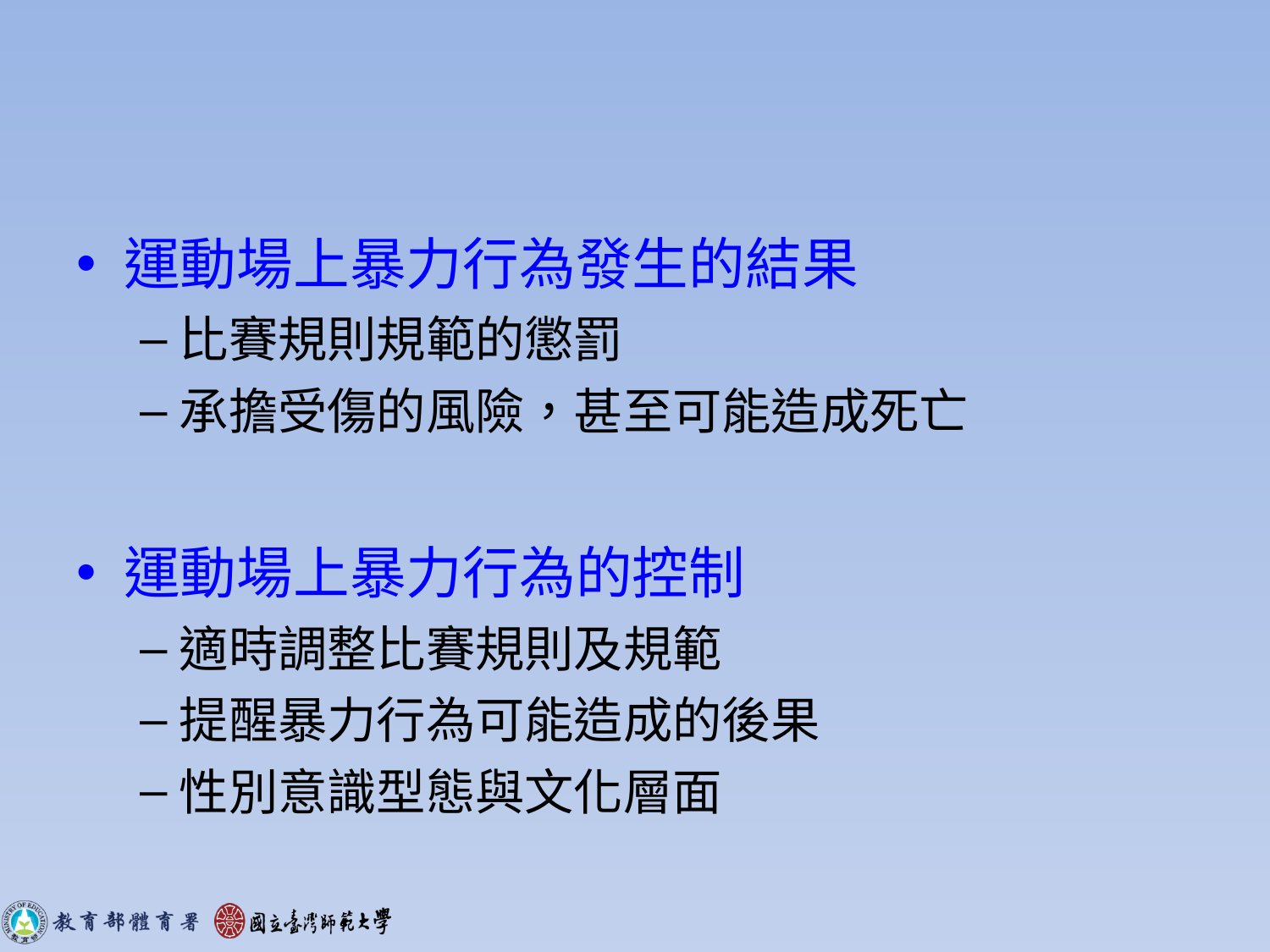

#
運動場上暴力行為發生的結果
比賽規則規範的懲罰
承擔受傷的風險，甚至可能造成死亡

運動場上暴力行為的控制
適時調整比賽規則及規範
提醒暴力行為可能造成的後果
性別意識型態與文化層面